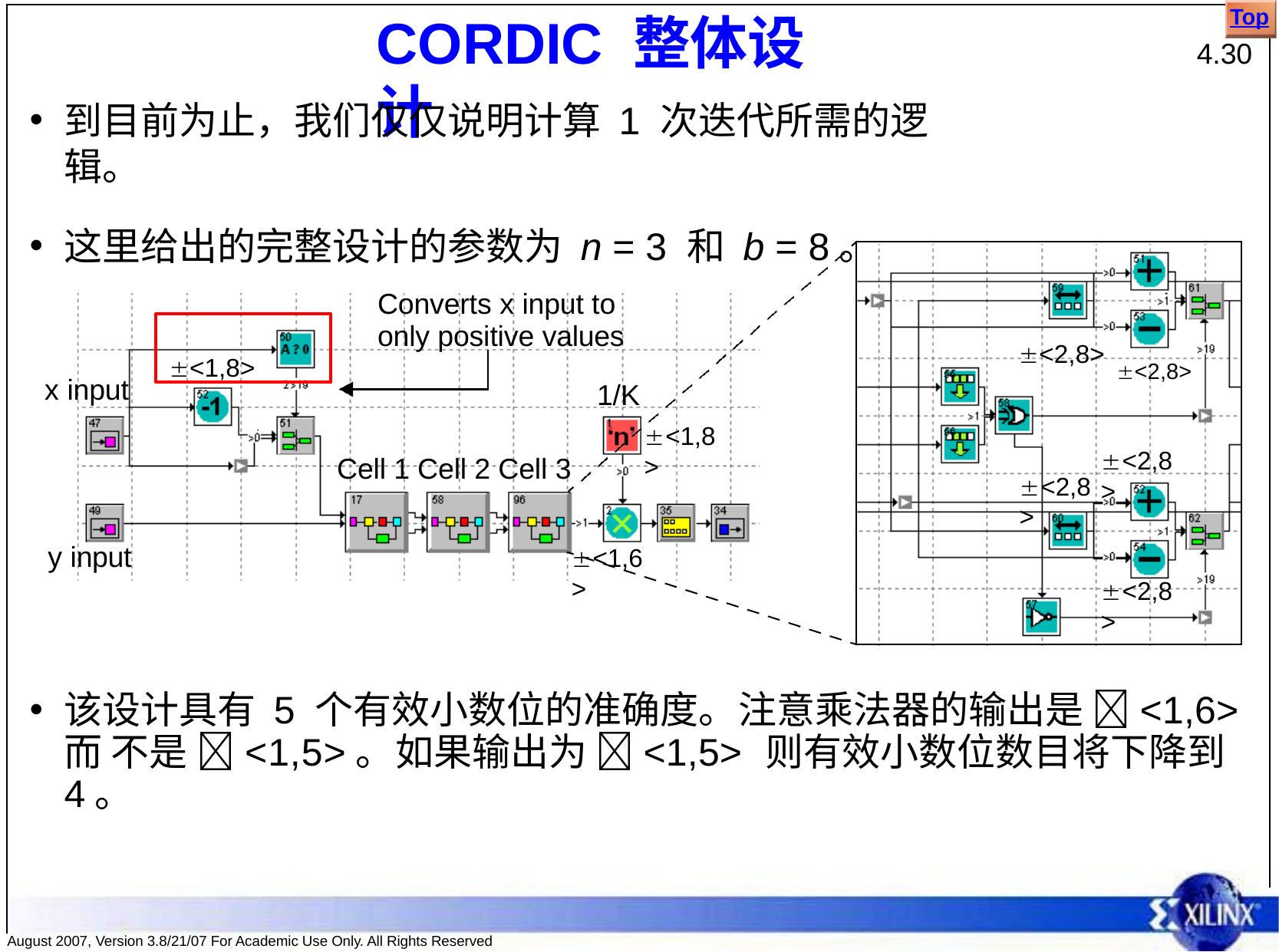

Top
# CORDIC 整体设计
4.30
到目前为止，我们仅仅说明计算 1 次迭代所需的逻辑。
这里给出的完整设计的参数为 n = 3 和 b = 8。

Converts x input to  only positive values

±<1,8>
±<2,8> ±<2,8>

x input
1/K

±<1,8>

±<2,8>
Cell 1 Cell 2 Cell 3

±<2,8>

y input
±<1,6>

±<2,8>

该设计具有 5 个有效小数位的准确度。注意乘法器的输出是 ±<1,6> 而 不是 ±<1,5>。如果输出为 ±<1,5> 则有效小数位数目将下降到 4。
August 2007, Version 3.8/21/07 For Academic Use Only. All Rights Reserved